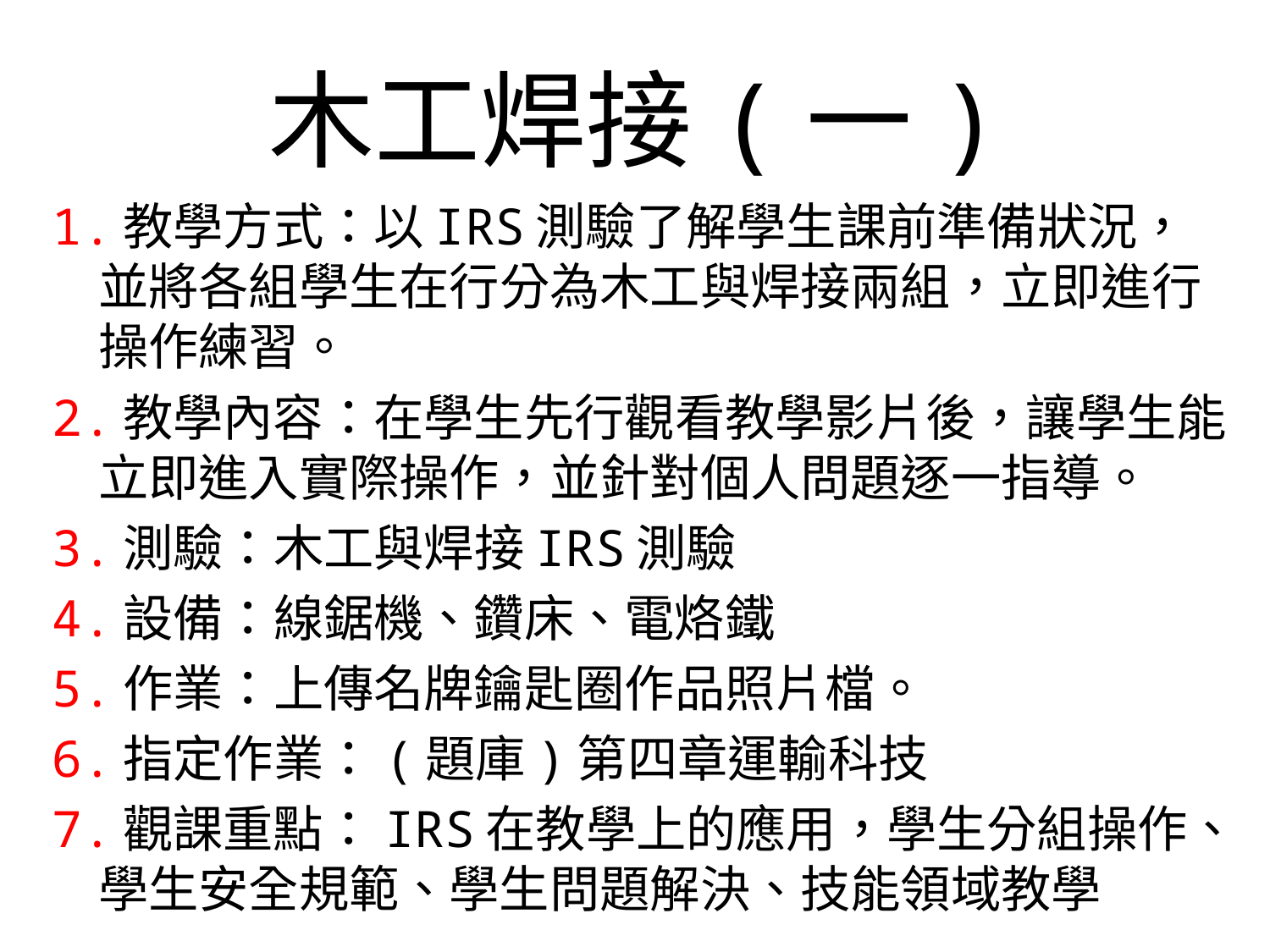

# 木工焊接(一)
1.教學方式：以IRS測驗了解學生課前準備狀況，並將各組學生在行分為木工與焊接兩組，立即進行操作練習。
2.教學內容：在學生先行觀看教學影片後，讓學生能立即進入實際操作，並針對個人問題逐一指導。
3.測驗：木工與焊接IRS測驗
4.設備：線鋸機、鑽床、電烙鐵
5.作業：上傳名牌鑰匙圈作品照片檔。
6.指定作業：(題庫)第四章運輸科技
7.觀課重點：IRS在教學上的應用，學生分組操作、學生安全規範、學生問題解決、技能領域教學